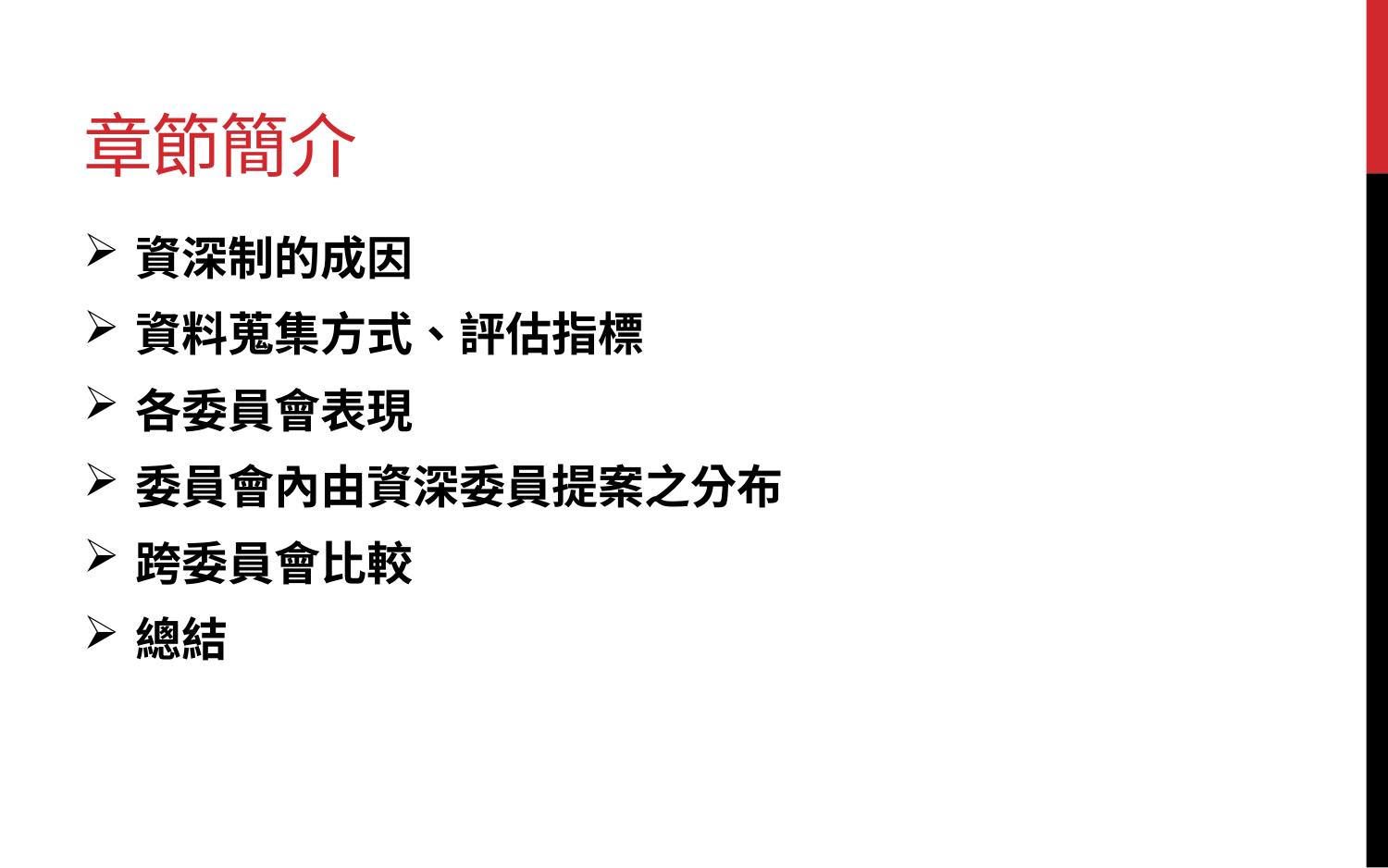

# 章節簡介
資深制的成因
資料蒐集方式、評估指標
各委員會表現
委員會內由資深委員提案之分布
跨委員會比較
總結